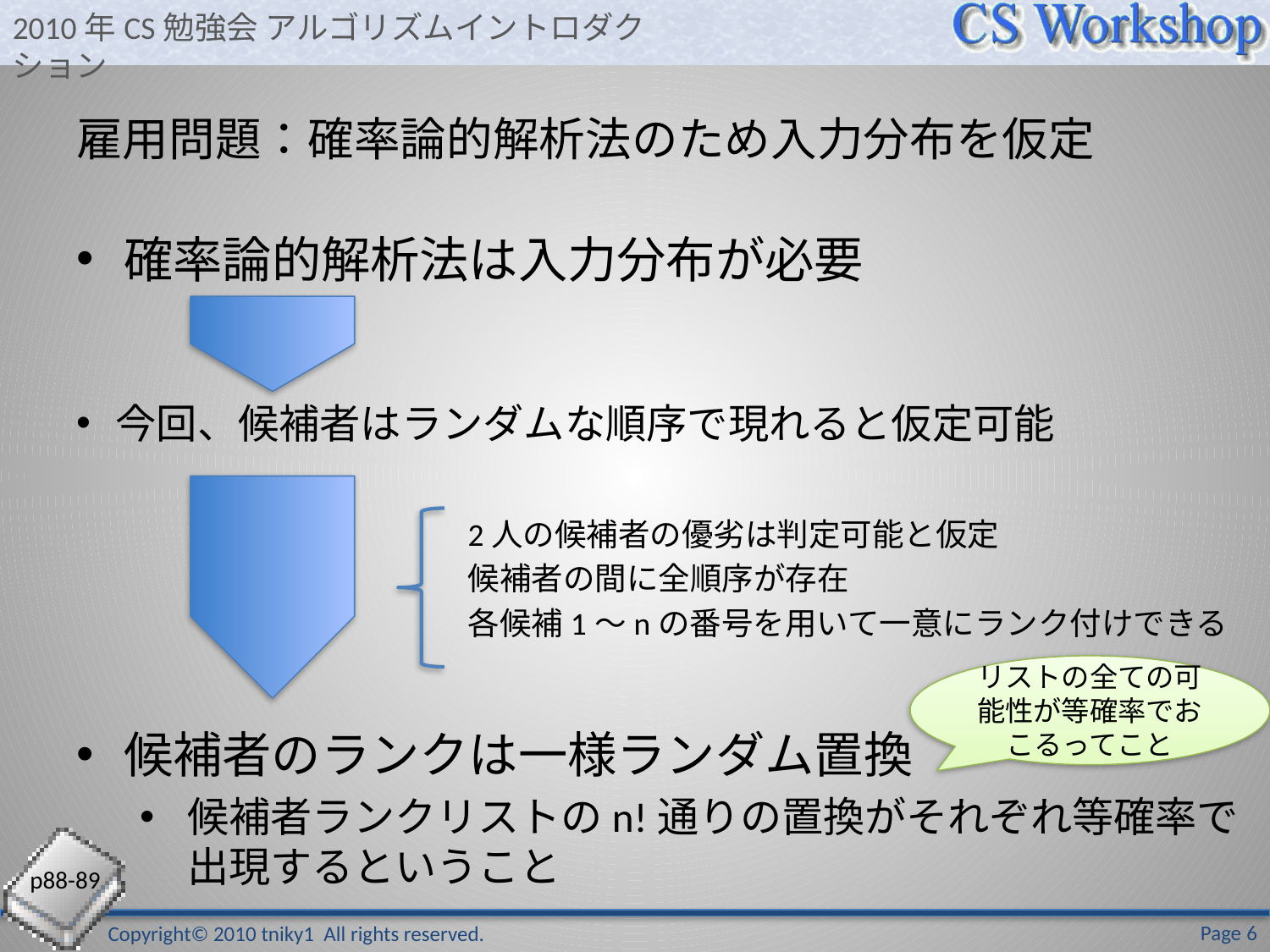

# 雇用問題：確率論的解析法のため入力分布を仮定
確率論的解析法は入力分布が必要

今回、候補者はランダムな順序で現れると仮定可能

2人の候補者の優劣は判定可能と仮定
候補者の間に全順序が存在
各候補1〜nの番号を用いて一意にランク付けできる

リストの全ての可能性が等確率でおこるってこと
候補者のランクは一様ランダム置換
候補者ランクリストのn!通りの置換がそれぞれ等確率で出現するということ
p88-89